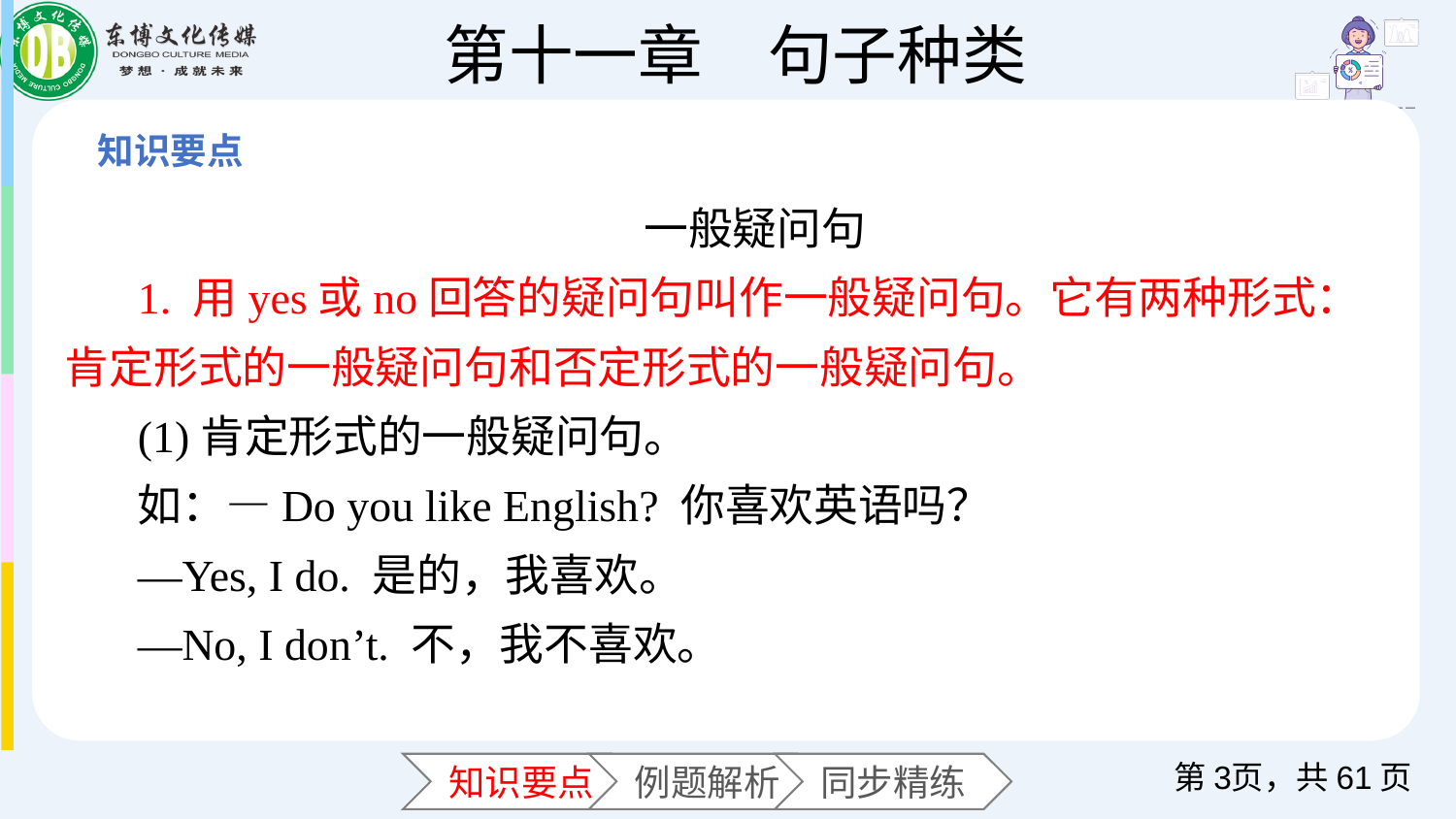

一般疑问句
1. 用yes或no回答的疑问句叫作一般疑问句。它有两种形式：肯定形式的一般疑问句和否定形式的一般疑问句。
(1)肯定形式的一般疑问句。
如：—Do you like English? 你喜欢英语吗？
—Yes, I do. 是的，我喜欢。
—No, I don’t. 不，我不喜欢。